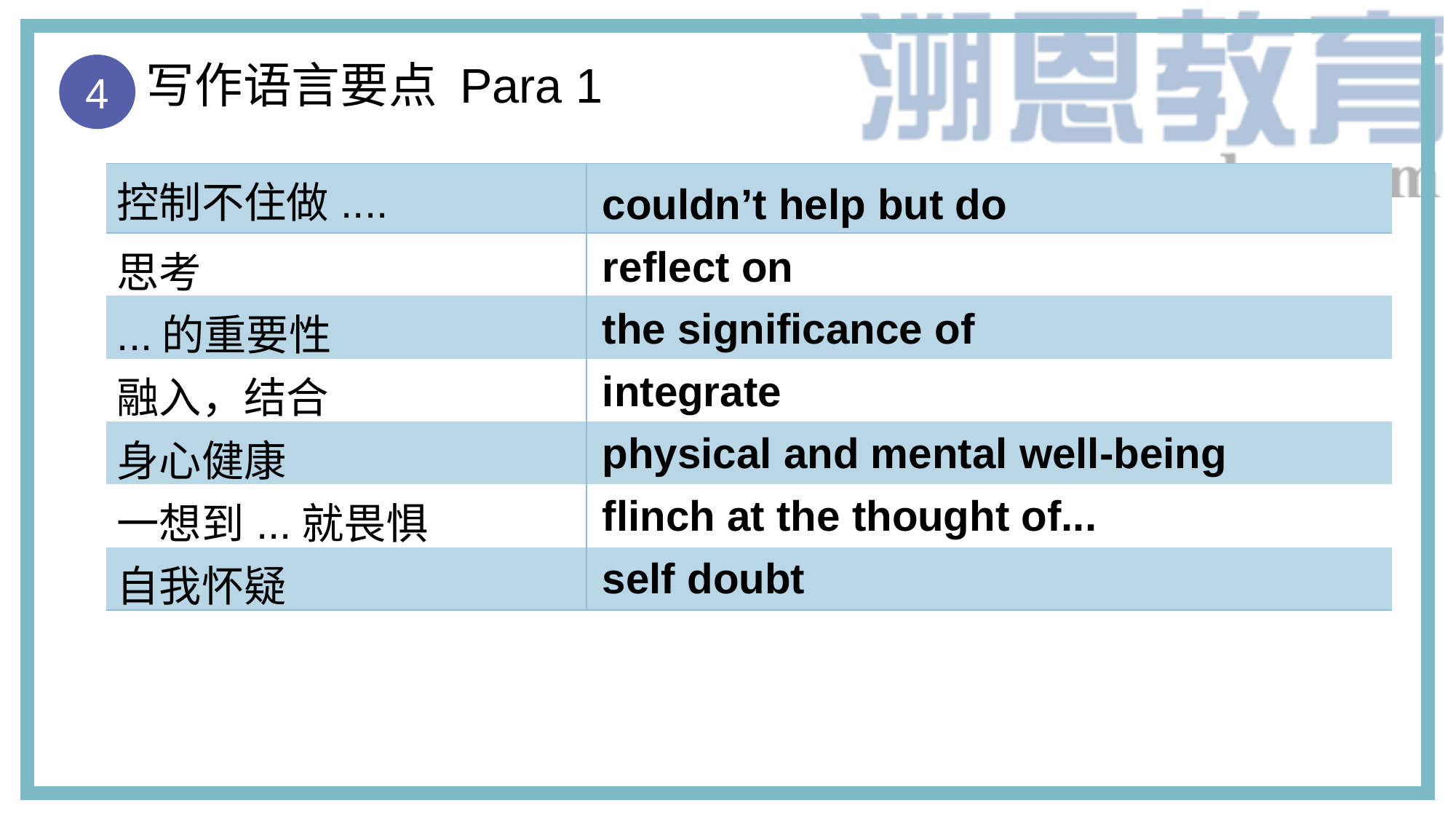

写作语言要点 Para 1
4
| 控制不住做.... |  |
| --- | --- |
| 思考 |  |
| ...的重要性 |  |
| 融入，结合 |  |
| 身心健康 |  |
| 一想到...就畏惧 |  |
| 自我怀疑 |  |
couldn’t help but do
reflect on
the significance of
integrate
physical and mental well-being
flinch at the thought of...
self doubt